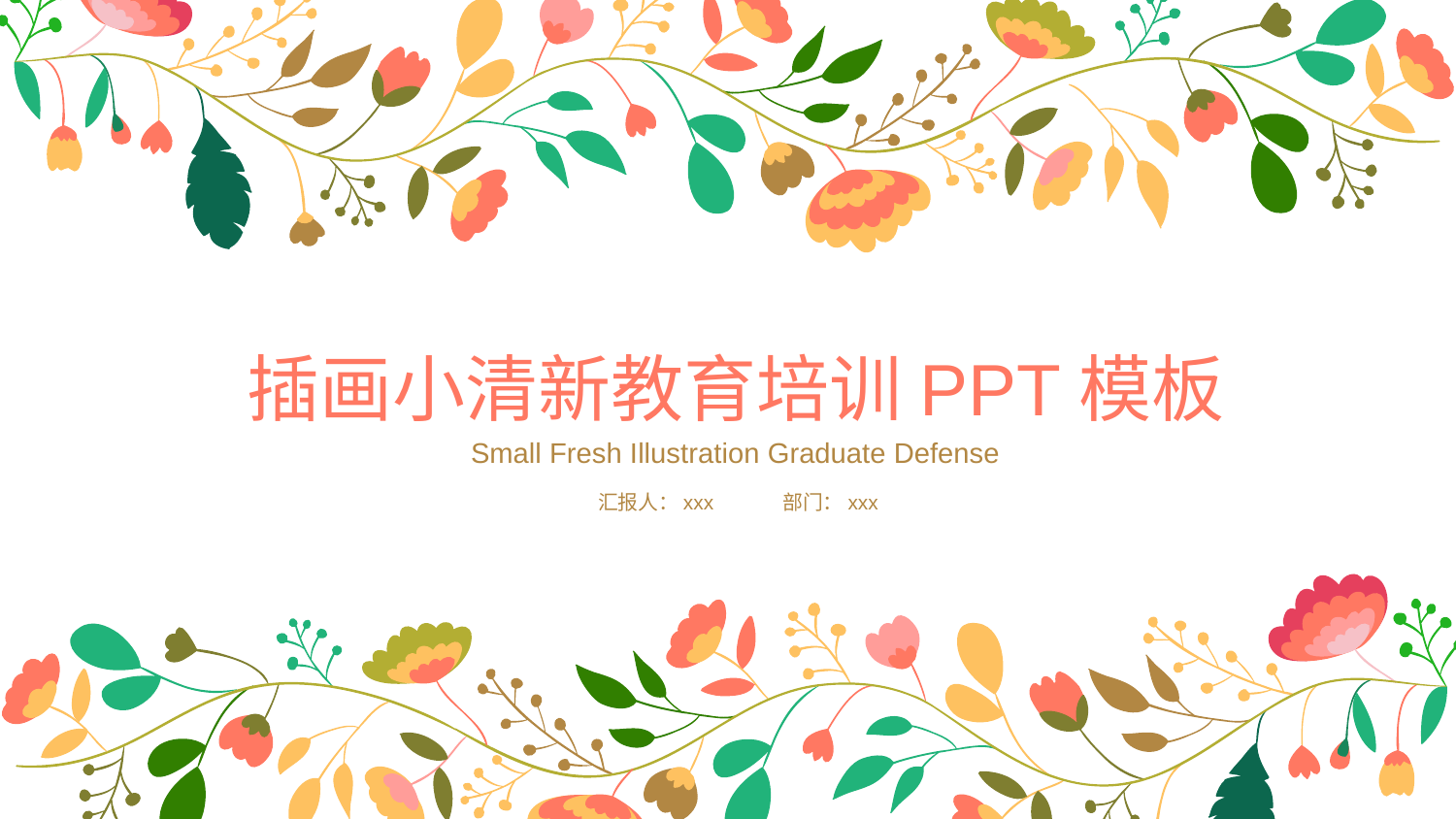

插画小清新教育培训PPT模板
Small Fresh Illustration Graduate Defense
汇报人：xxx
部门：xxx